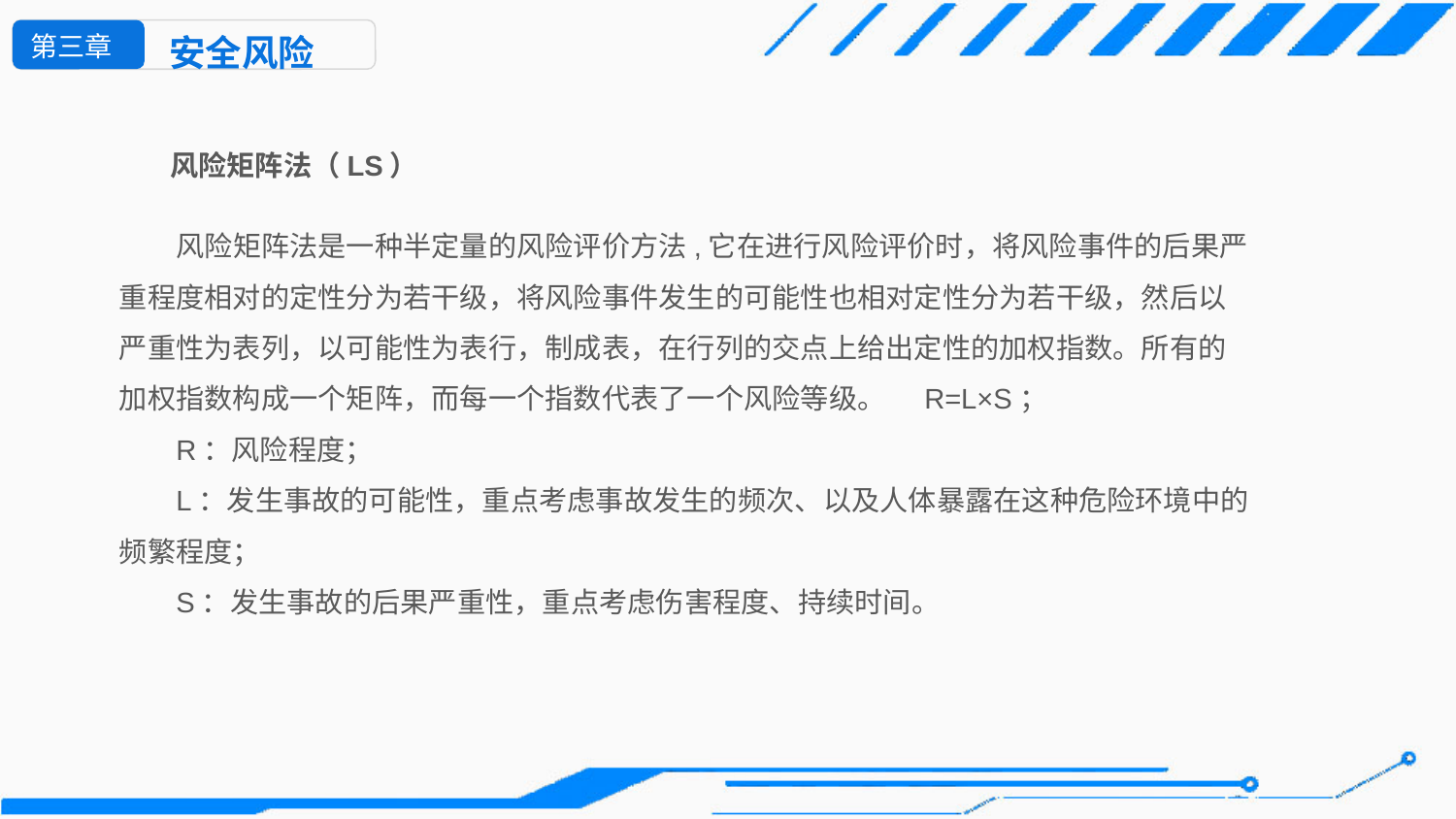

第三章
安全风险
风险矩阵法（LS）
风险矩阵法是一种半定量的风险评价方法,它在进行风险评价时，将风险事件的后果严重程度相对的定性分为若干级，将风险事件发生的可能性也相对定性分为若干级，然后以严重性为表列，以可能性为表行，制成表，在行列的交点上给出定性的加权指数。所有的加权指数构成一个矩阵，而每一个指数代表了一个风险等级。     R=L×S；
R：风险程度；
L：发生事故的可能性，重点考虑事故发生的频次、以及人体暴露在这种危险环境中的频繁程度；
S：发生事故的后果严重性，重点考虑伤害程度、持续时间。